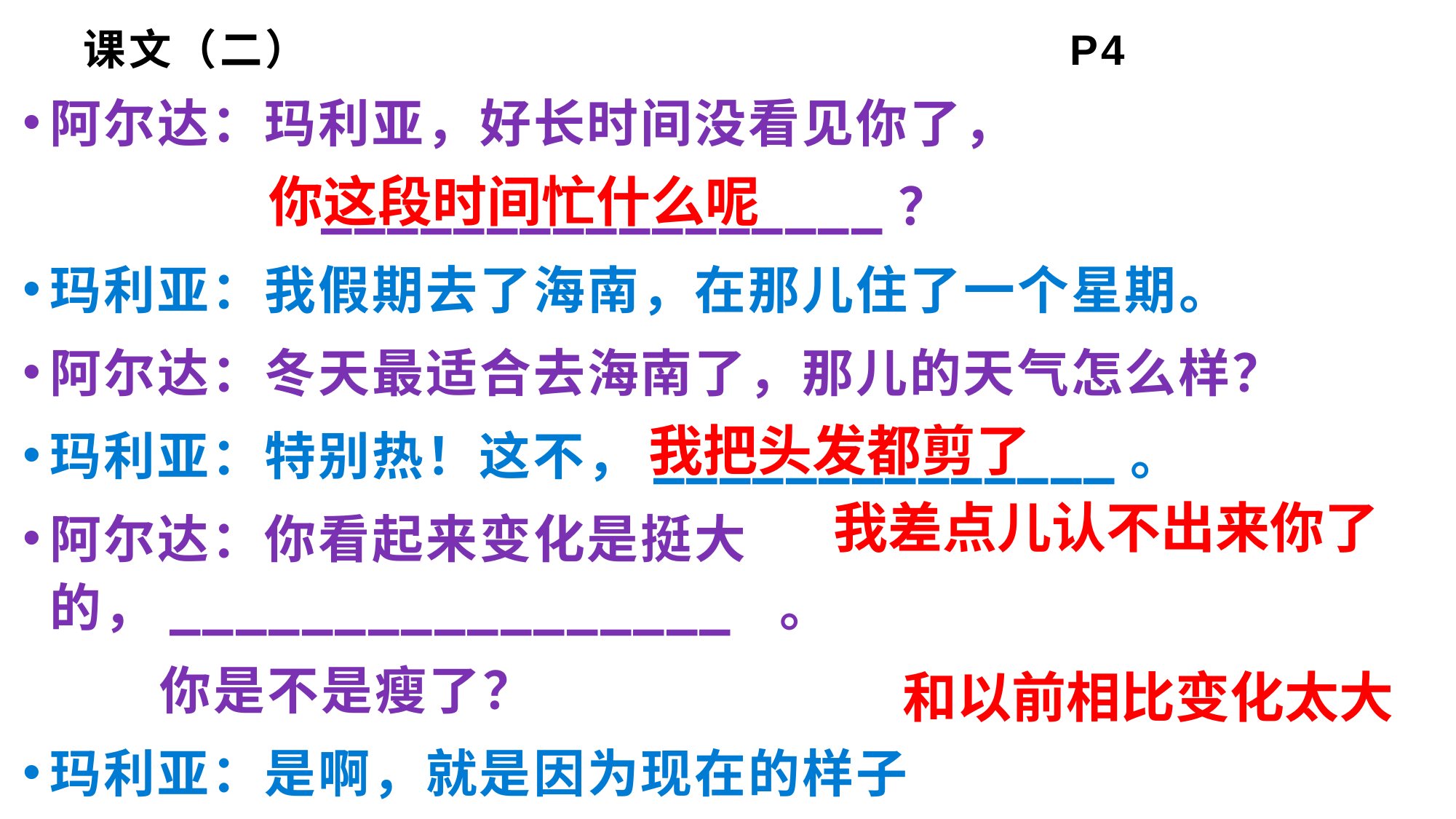

# 课文（二）                                                           P4
阿尔达：玛利亚，好长时间没看见你了，
         _________________？
玛利亚：我假期去了海南，在那儿住了一个星期。
阿尔达：冬天最适合去海南了，那儿的天气怎么样？
玛利亚：特别热！这不，______________。
阿尔达：你看起来变化是挺大的，_________________ 。
         你是不是瘦了？
玛利亚：是啊，就是因为现在的样子________________ ，
        我差点儿回不来。

你这段时间忙什么呢
我把头发都剪了
我差点儿认不出来你了
和以前相比变化太大